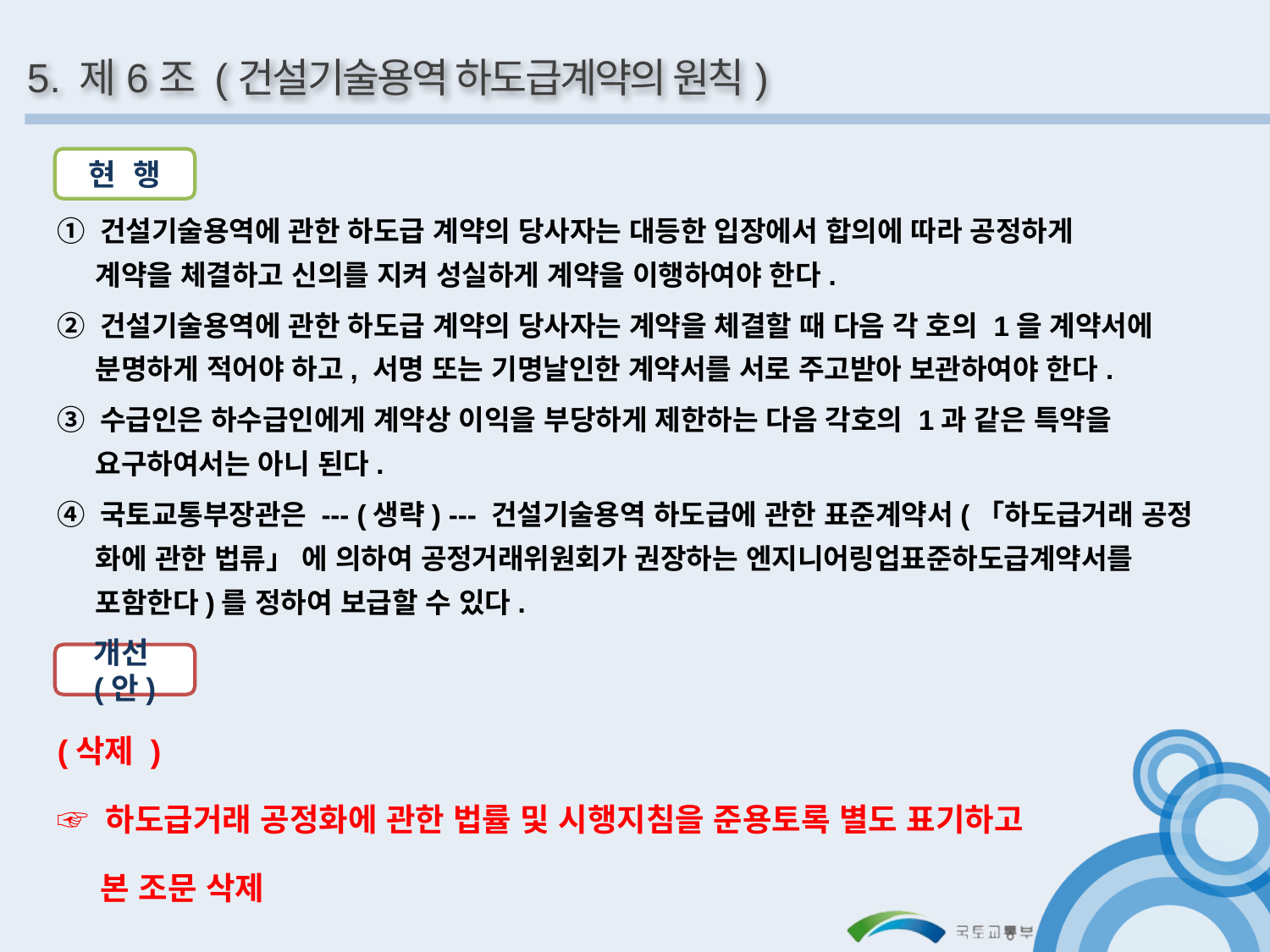

5. 제6조 (건설기술용역 하도급계약의 원칙)
현  행
① 건설기술용역에 관한 하도급 계약의 당사자는 대등한 입장에서 합의에 따라 공정하게
    계약을 체결하고 신의를 지켜 성실하게 계약을 이행하여야 한다.
② 건설기술용역에 관한 하도급 계약의 당사자는 계약을 체결할 때 다음 각 호의 1을 계약서에
    분명하게 적어야 하고, 서명 또는 기명날인한 계약서를 서로 주고받아 보관하여야 한다.
③ 수급인은 하수급인에게 계약상 이익을 부당하게 제한하는 다음 각호의 1과 같은 특약을
    요구하여서는 아니 된다.
④ 국토교통부장관은 --- (생략) --- 건설기술용역 하도급에 관한 표준계약서(「하도급거래 공정
    화에 관한 법류」 에 의하여 공정거래위원회가 권장하는 엔지니어링업표준하도급계약서를
    포함한다)를 정하여 보급할 수 있다.
개선(안)
(삭제 )
☞ 하도급거래 공정화에 관한 법률 및 시행지침을 준용토록 별도 표기하고
    본 조문 삭제